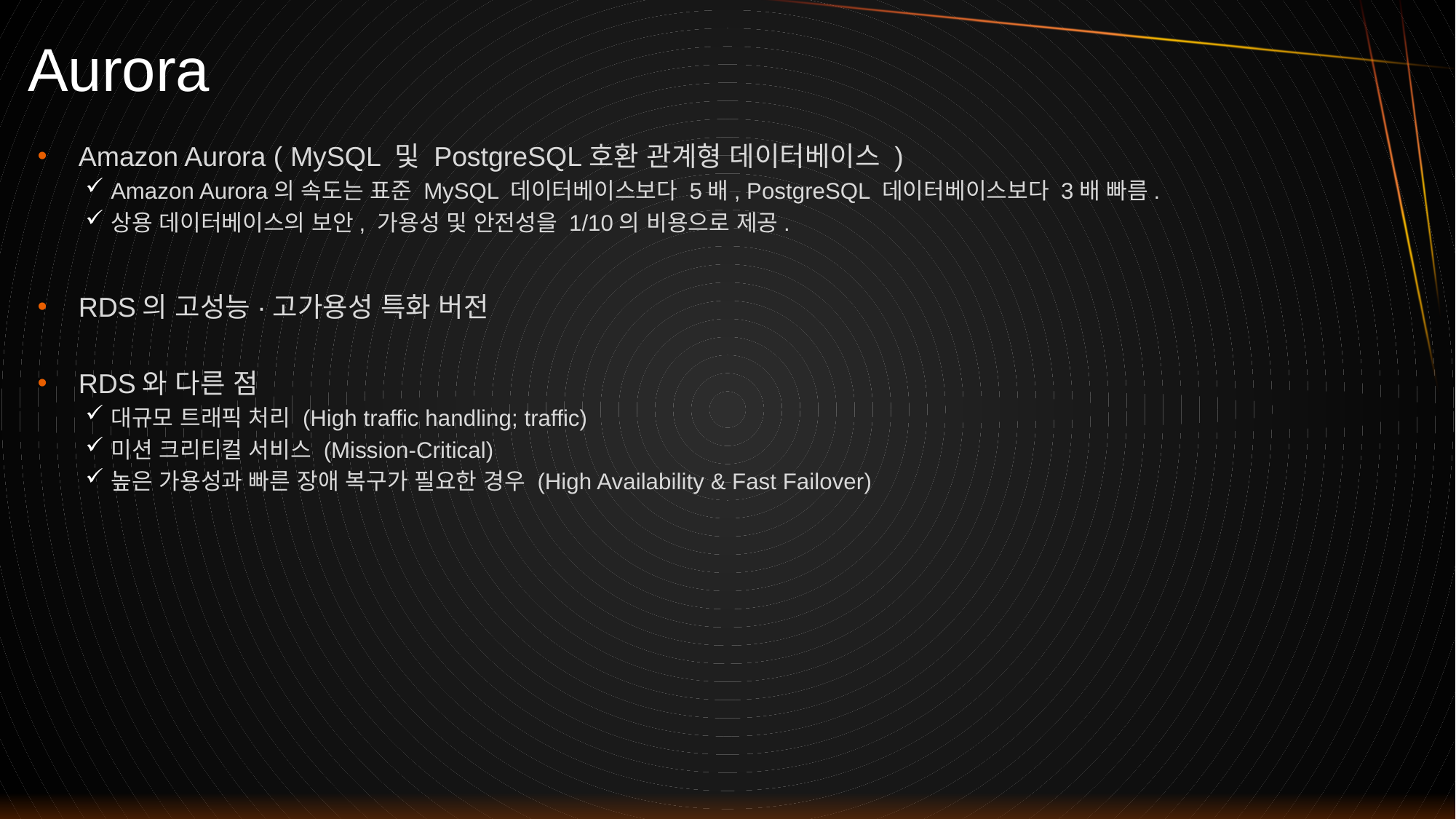

# Aurora
Amazon Aurora ( MySQL 및 PostgreSQL호환 관계형 데이터베이스 )
Amazon Aurora의 속도는 표준 MySQL 데이터베이스보다 5배, PostgreSQL 데이터베이스보다 3배 빠름.
상용 데이터베이스의 보안, 가용성 및 안전성을 1/10의 비용으로 제공.

RDS의 고성능·고가용성 특화 버전

RDS와 다른 점
대규모 트래픽 처리 (High traffic handling; traffic)
미션 크리티컬 서비스 (Mission-Critical)
높은 가용성과 빠른 장애 복구가 필요한 경우 (High Availability & Fast Failover)